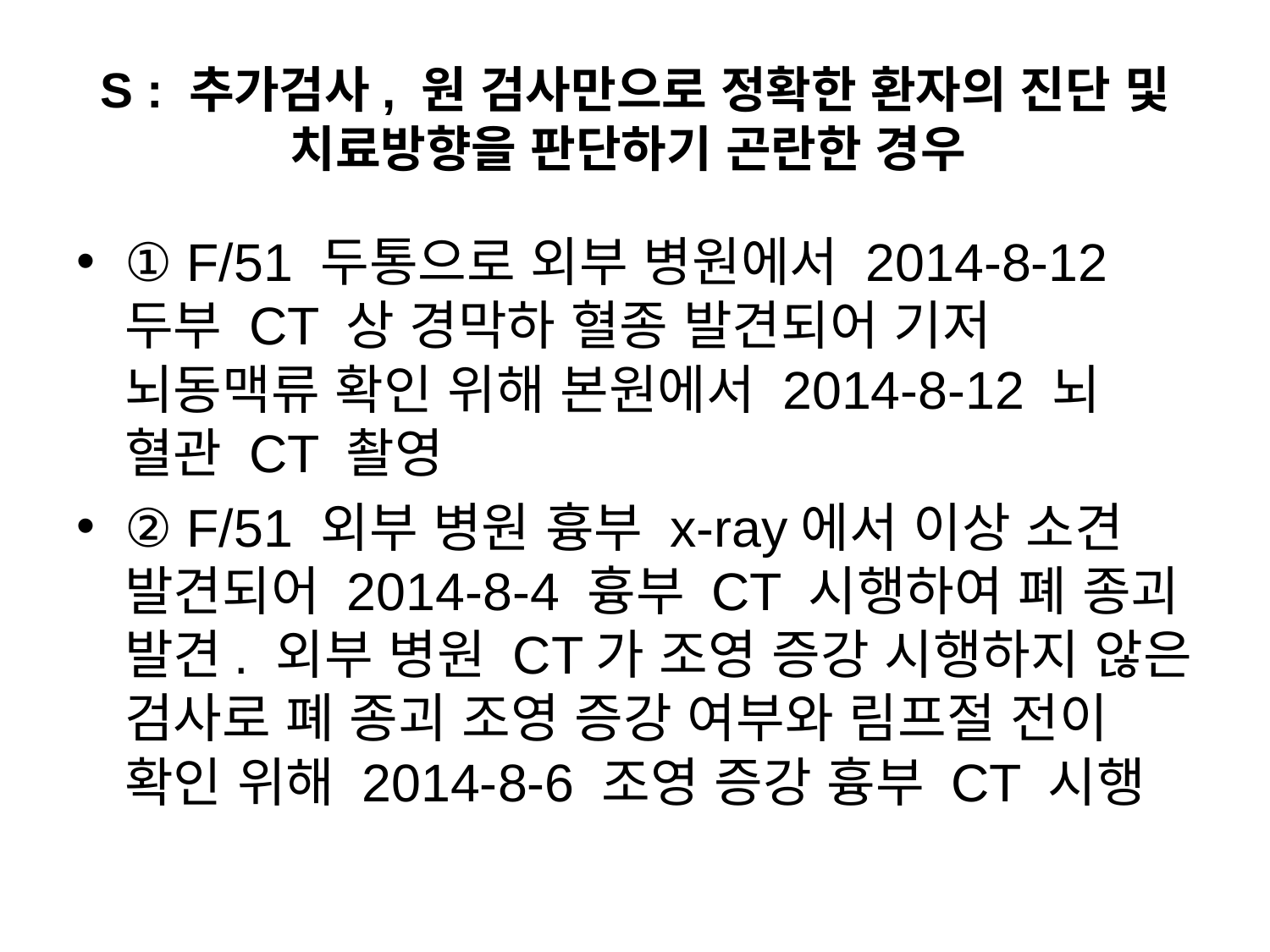

# S : 추가검사, 원 검사만으로 정확한 환자의 진단 및 치료방향을 판단하기 곤란한 경우
① F/51 두통으로 외부 병원에서 2014-8-12 두부 CT 상 경막하 혈종 발견되어 기저 뇌동맥류 확인 위해 본원에서 2014-8-12 뇌 혈관 CT 촬영
② F/51 외부 병원 흉부 x-ray에서 이상 소견 발견되어 2014-8-4 흉부 CT 시행하여 폐 종괴 발견. 외부 병원 CT가 조영 증강 시행하지 않은 검사로 폐 종괴 조영 증강 여부와 림프절 전이 확인 위해 2014-8-6 조영 증강 흉부 CT 시행